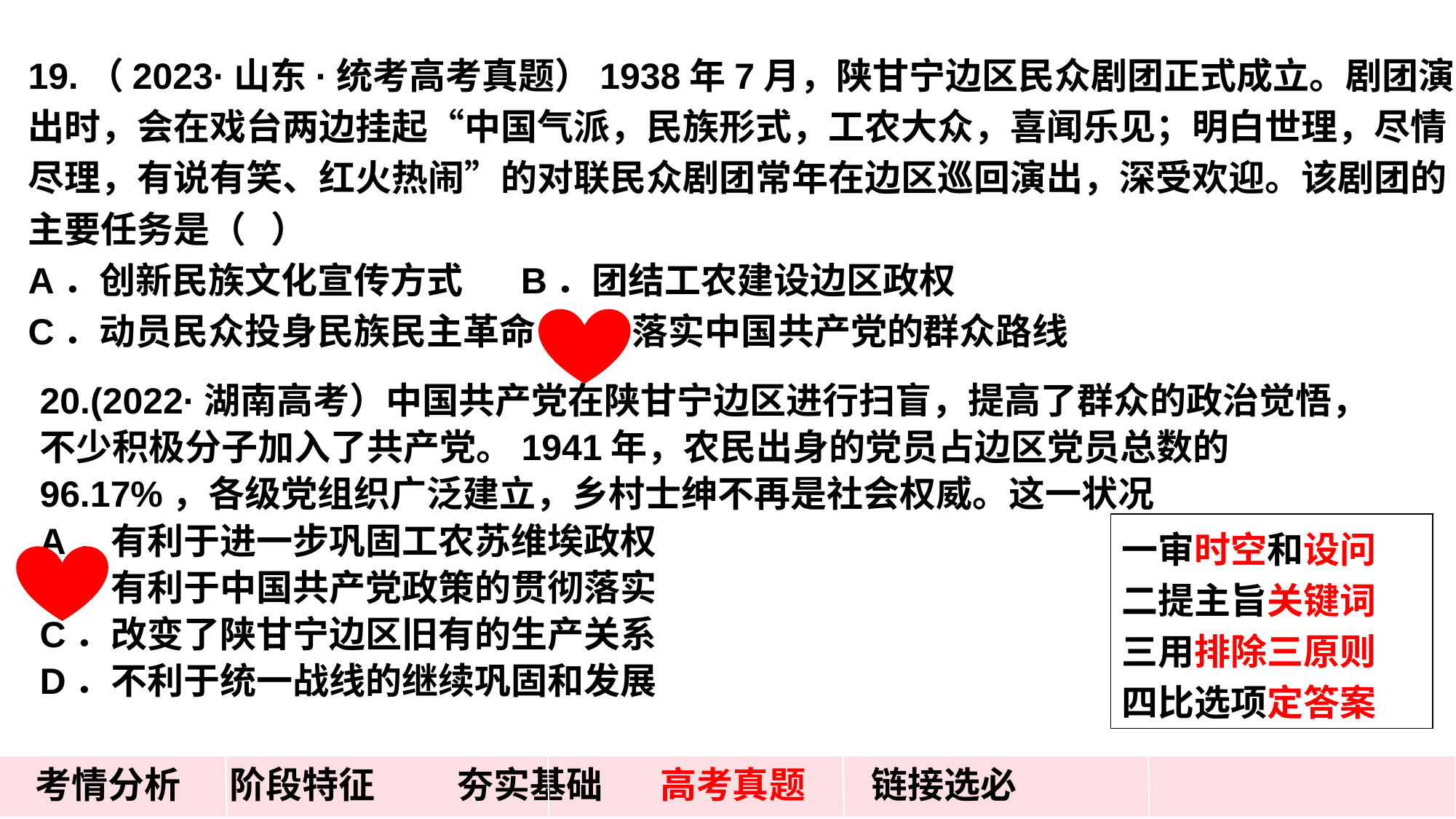

19.（2023·山东·统考高考真题）1938年7月，陕甘宁边区民众剧团正式成立。剧团演出时，会在戏台两边挂起“中国气派，民族形式，工农大众，喜闻乐见；明白世理，尽情尽理，有说有笑、红火热闹”的对联民众剧团常年在边区巡回演出，深受欢迎。该剧团的主要任务是（   ）
A．创新民族文化宣传方式      B．团结工农建设边区政权
C．动员民众投身民族民主革命  D．落实中国共产党的群众路线

20.(2022·湖南高考）中国共产党在陕甘宁边区进行扫盲，提高了群众的政治觉悟，不少积极分子加入了共产党。1941年，农民出身的党员占边区党员总数的96.17%，各级党组织广泛建立，乡村士绅不再是社会权威。这一状况
A．有利于进一步巩固工农苏维埃政权
B．有利于中国共产党政策的贯彻落实
C．改变了陕甘宁边区旧有的生产关系
D．不利于统一战线的继续巩固和发展
一审时空和设问
二提主旨关键词
三用排除三原则
四比选项定答案

  考情分析      阶段特征          夯实基础       高考真题        链接选必